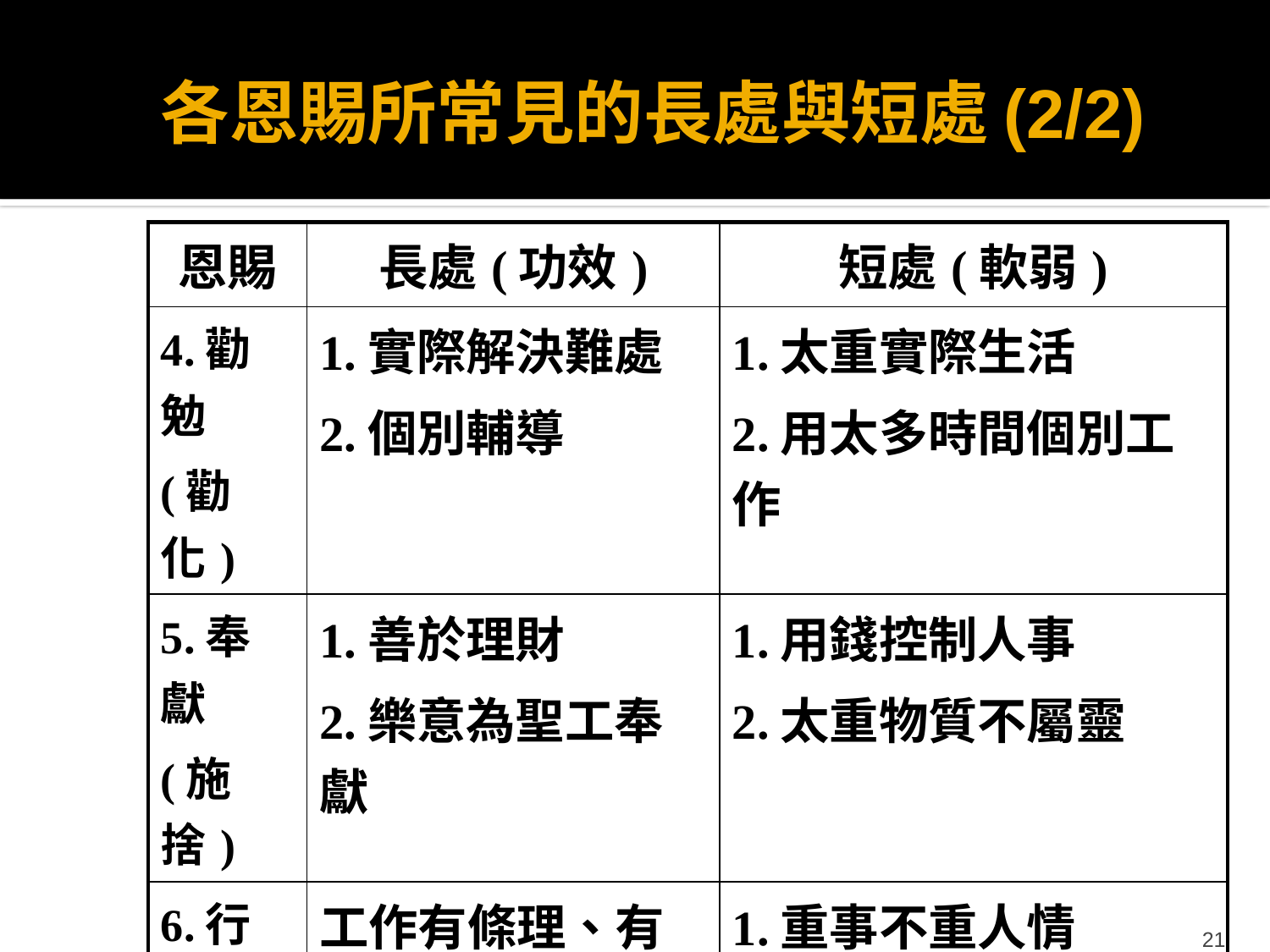

# 各恩賜所常見的長處與短處(2/2)
| 恩賜 | 長處(功效) | 短處(軟弱) |
| --- | --- | --- |
| 4.勸勉 (勸化) | 1.實際解決難處 2.個別輔導 | 1.太重實際生活 2.用太多時間個別工作 |
| 5.奉獻 (施捨) | 1.善於理財 2.樂意為聖工奉獻 | 1.用錢控制人事 2.太重物質不屬靈 |
| 6.行政 (治理) | 工作有條理、有計劃、有功效 | 1.重事不重人情 2.靠方法多於聖靈 |
| 7.憐憫 | 1.富於同情心 2.體貼別人 | 1.不夠理智 2.易於改變計劃 |
21